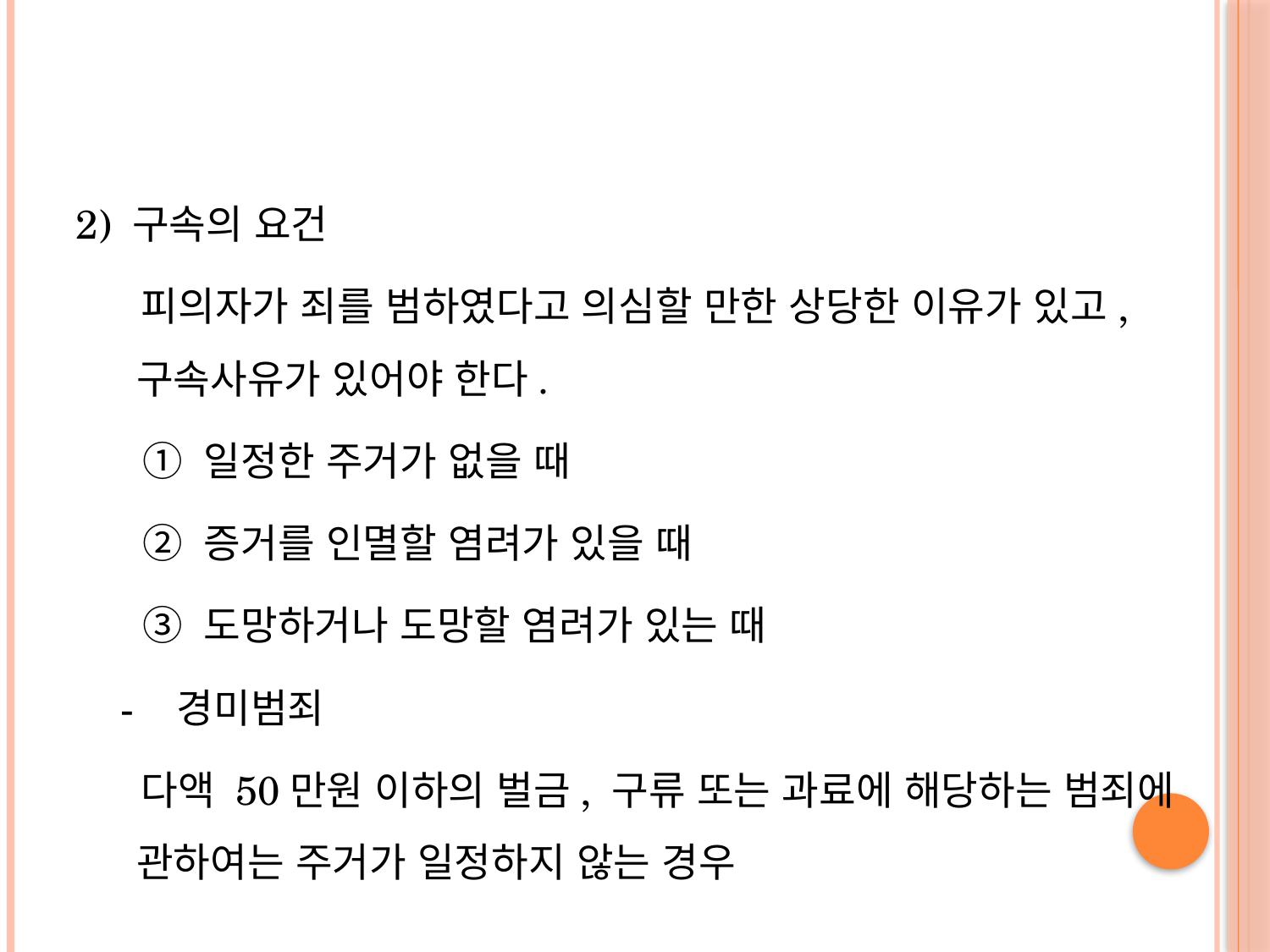

#
2) 구속의 요건
     피의자가 죄를 범하였다고 의심할 만한 상당한 이유가 있고, 구속사유가 있어야 한다.
      ① 일정한 주거가 없을 때
      ② 증거를 인멸할 염려가 있을 때
      ③ 도망하거나 도망할 염려가 있는 때
    -   경미범죄
     다액 50만원 이하의 벌금, 구류 또는 과료에 해당하는 범죄에 관하여는 주거가 일정하지 않는 경우